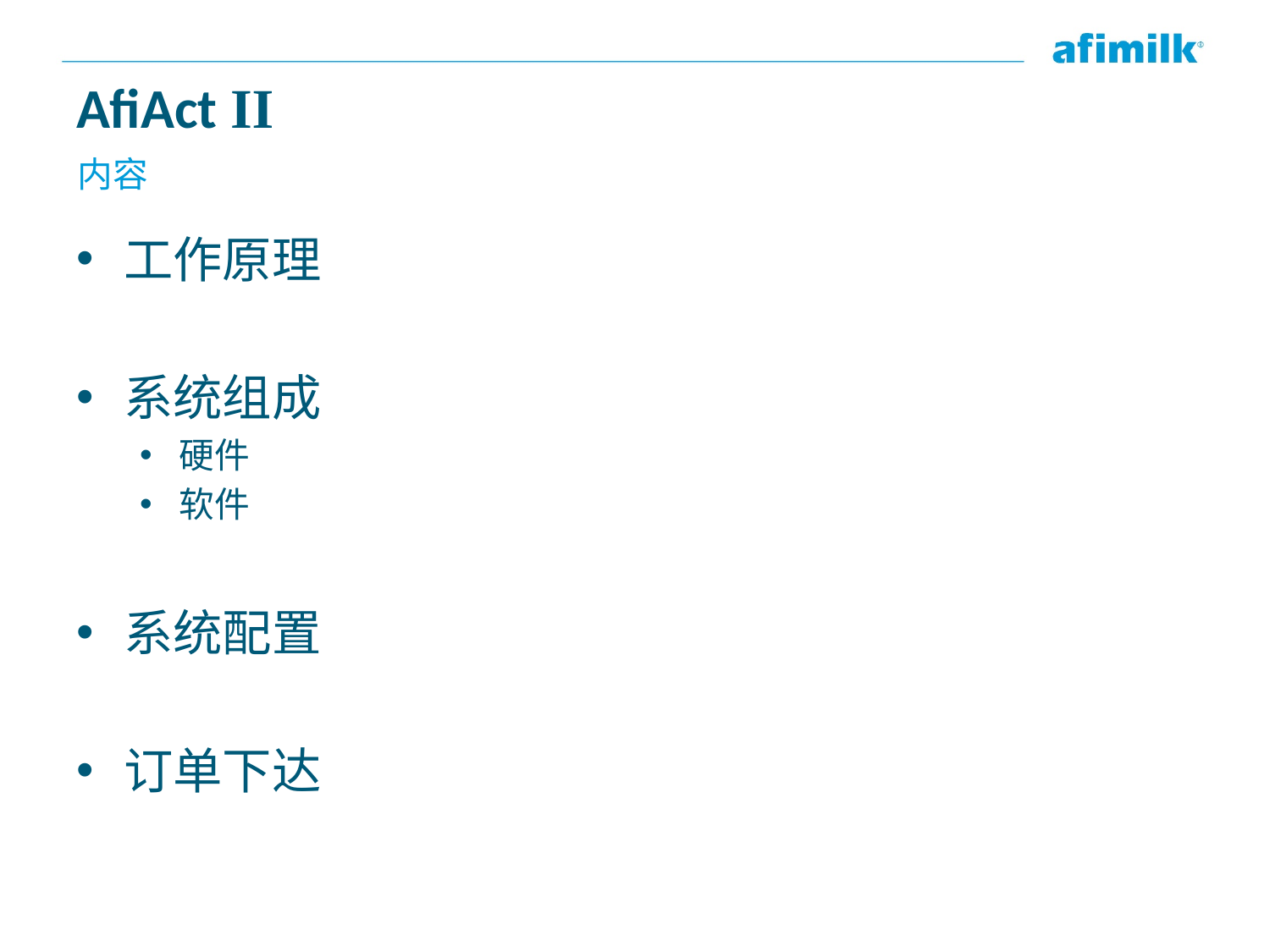

# AfiAct II
内容
工作原理

系统组成
硬件
软件

系统配置

订单下达